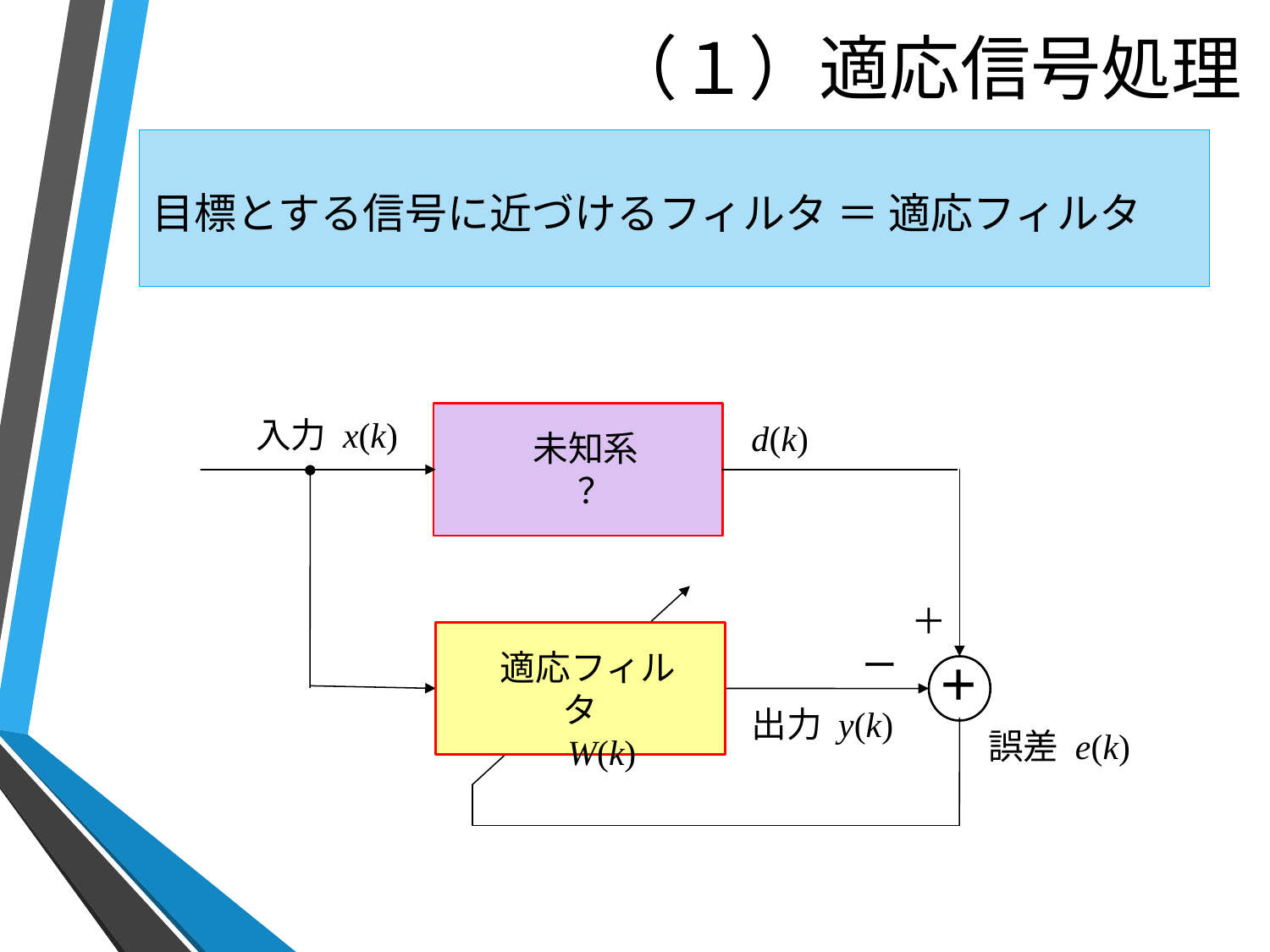

# （１）適応信号処理
目標とする信号に近づけるフィルタ ＝ 適応フィルタ

 入力 x(k)
d(k)
 未知系
　？
 ＋

 ー
 適応フィルタ
　W(k)
＋
 出力 y(k)
 誤差 e(k)